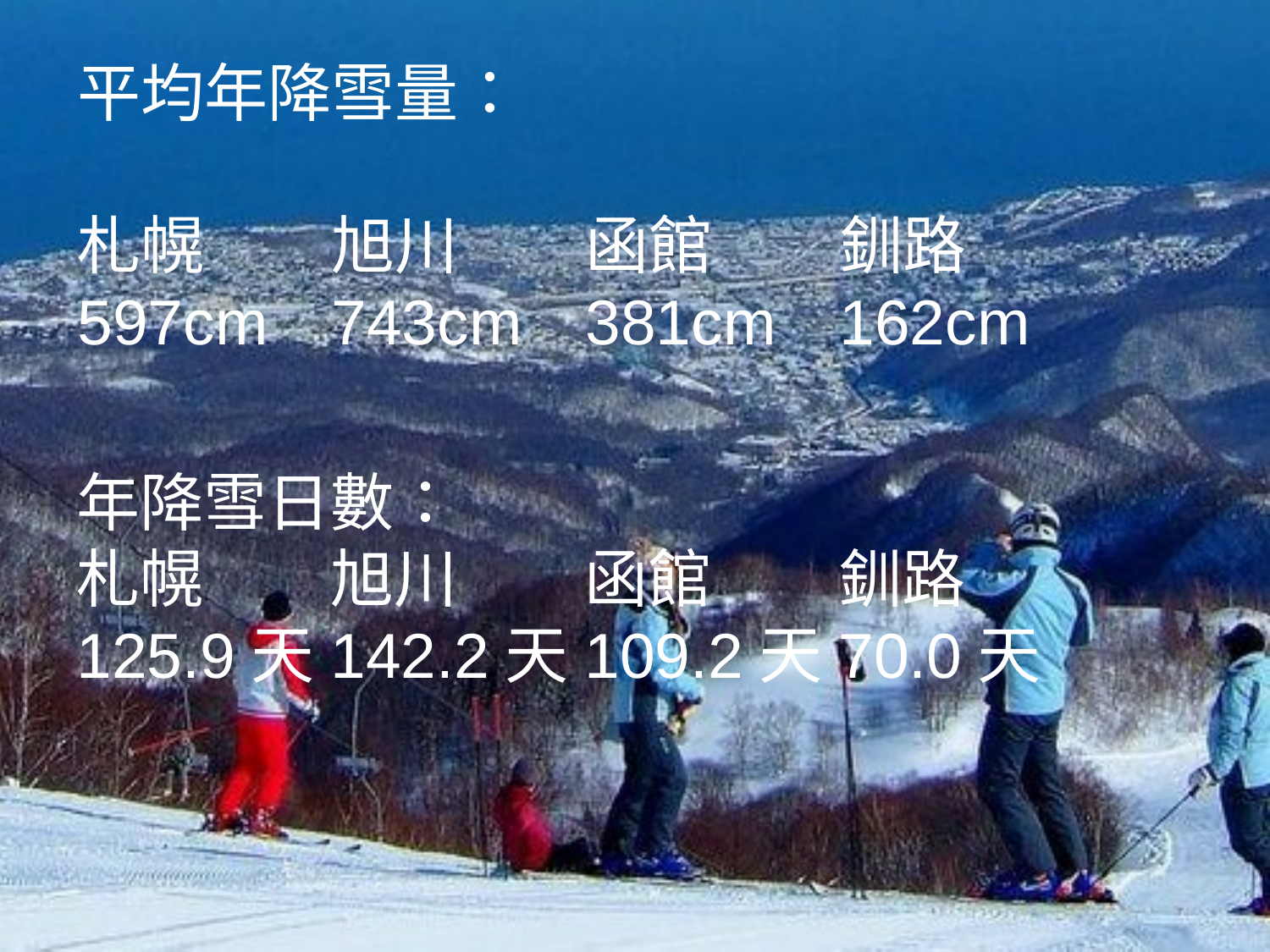

平均年降雪量：

札幌	旭川	函館	釧路
597cm	743cm	381cm	162cm
年降雪日數：
札幌	旭川	函館	釧路
125.9天	142.2天	109.2天	70.0天